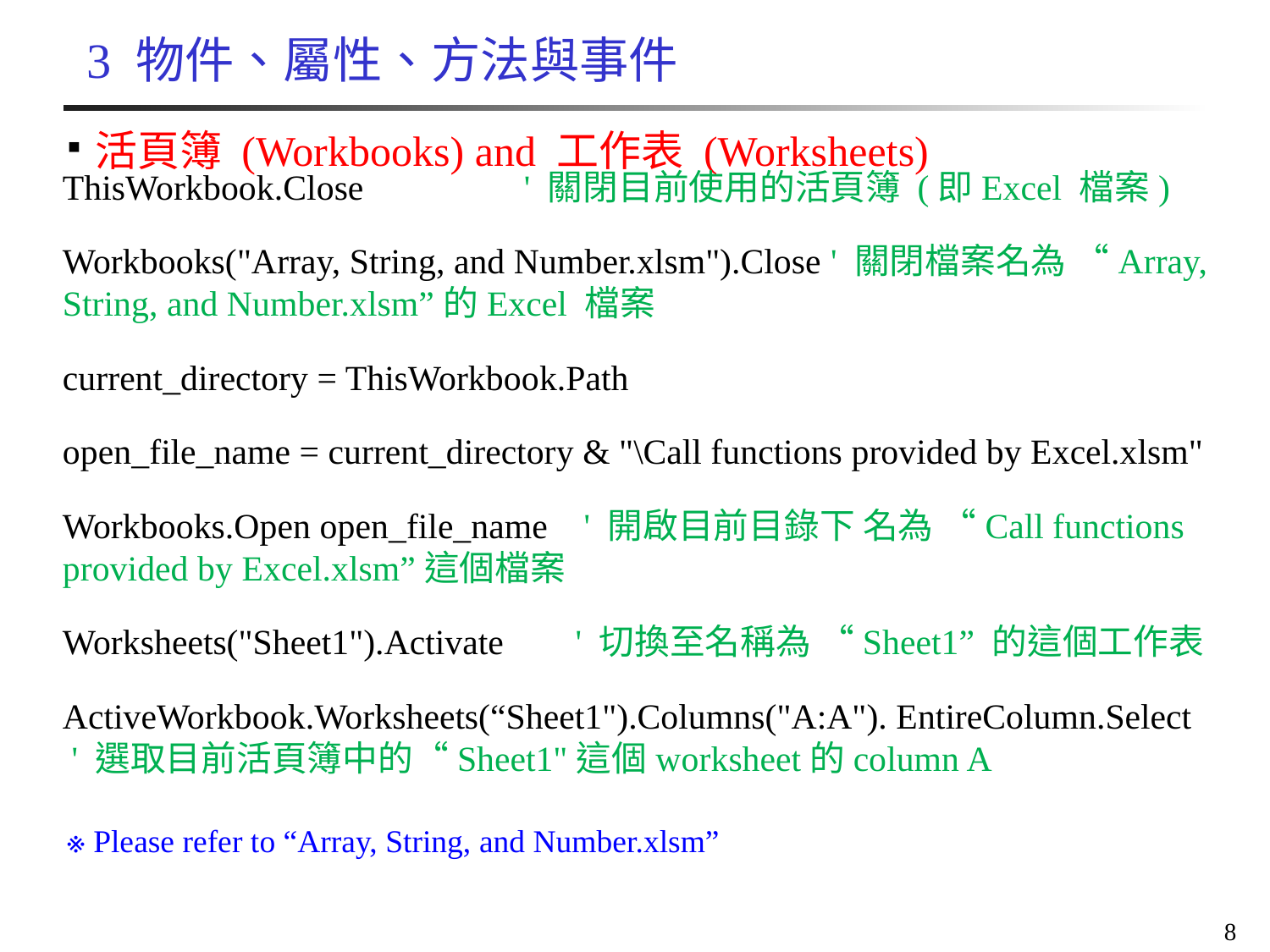

# 3 物件、屬性、方法與事件
活頁簿 (Workbooks) and 工作表 (Worksheets)
ThisWorkbook.Close                  ' 關閉目前使用的活頁簿 (即Excel 檔案)
Workbooks("Array, String, and Number.xlsm").Close ' 關閉檔案名為 “Array, String, and Number.xlsm”的Excel 檔案
current_directory = ThisWorkbook.Path
open_file_name = current_directory & "\Call functions provided by Excel.xlsm"
Workbooks.Open open_file_name    ' 開啟目前目錄下 名為 “Call functions provided by Excel.xlsm”這個檔案
Worksheets("Sheet1").Activate        ' 切換至名稱為 “Sheet1” 的這個工作表
ActiveWorkbook.Worksheets(“Sheet1").Columns("A:A"). EntireColumn.Select    ' 選取目前活頁簿中的“Sheet1"這個worksheet的column A
※ Please refer to “Array, String, and Number.xlsm”
8